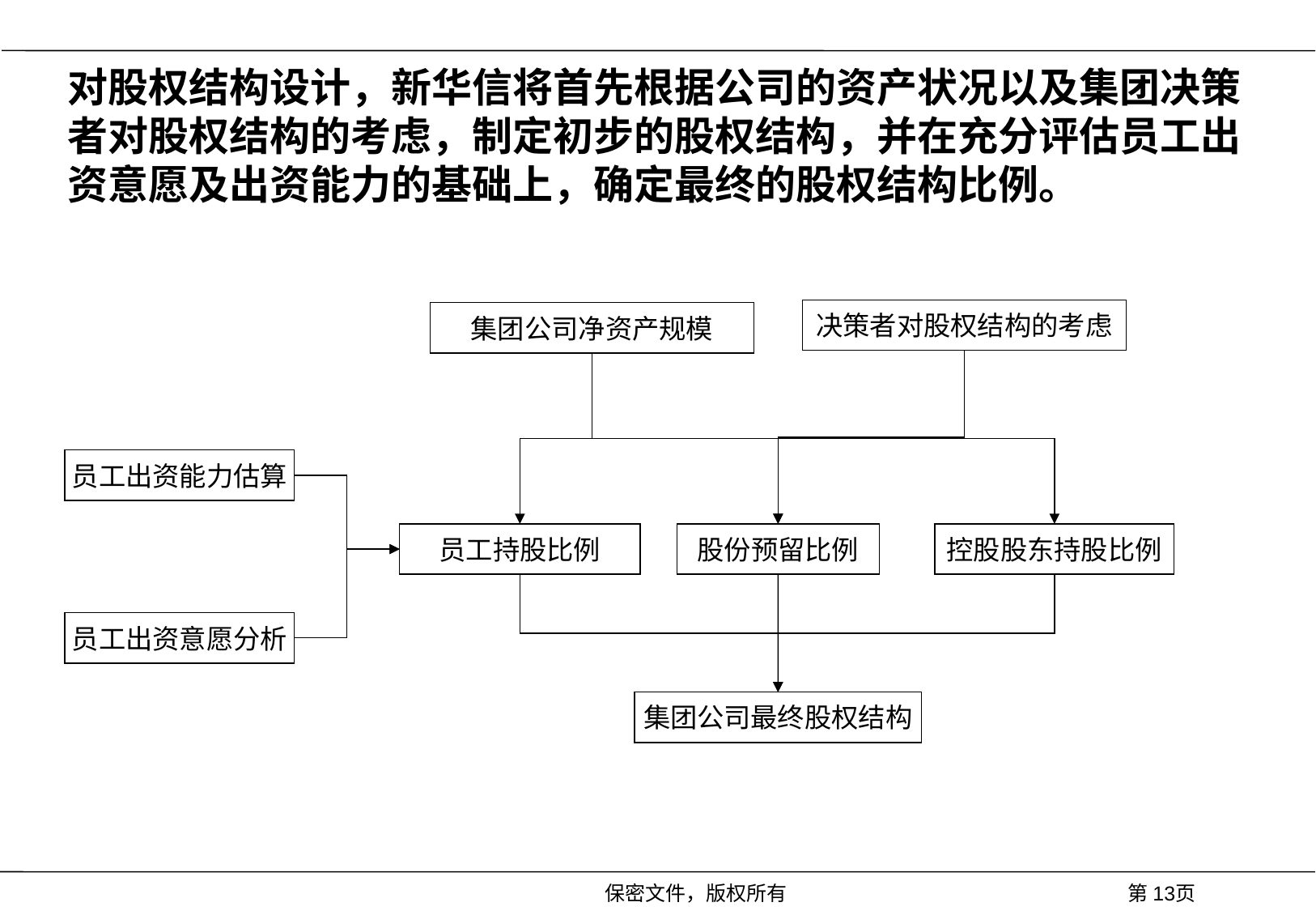

# 对股权结构设计，新华信将首先根据公司的资产状况以及集团决策者对股权结构的考虑，制定初步的股权结构，并在充分评估员工出资意愿及出资能力的基础上，确定最终的股权结构比例。
决策者对股权结构的考虑
集团公司净资产规模
员工出资能力估算
员工持股比例
股份预留比例
控股股东持股比例
员工出资意愿分析
集团公司最终股权结构